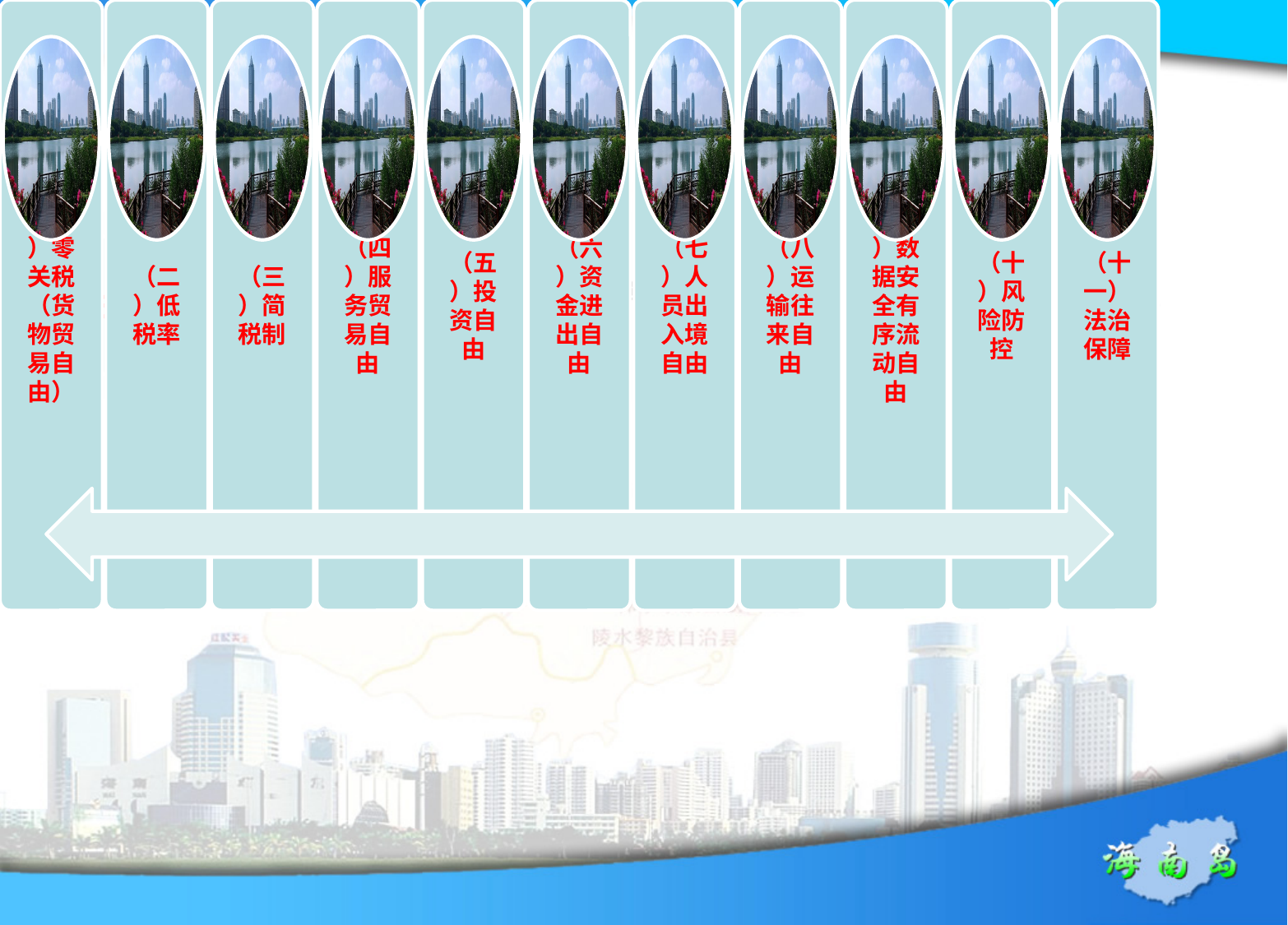

#
（一）零关税（货物贸易自由）
（二）低税率
（三）简税制
（四）服务贸易自由
（五）投资自由
（六）资金进出自由
（七）人员出入境自由
（八）运输往来自由
（九）数据安全有序流动自由
（十）风险防控
（十一）法治保障
初步建立以贸易自由便利和投资自由便利为重点的自由贸易港政策制度体系。
2025
成为我国开放型经济新高地。
2035
全面建成具有较强国际影响力的高水平自由贸易港。
本世纪中叶